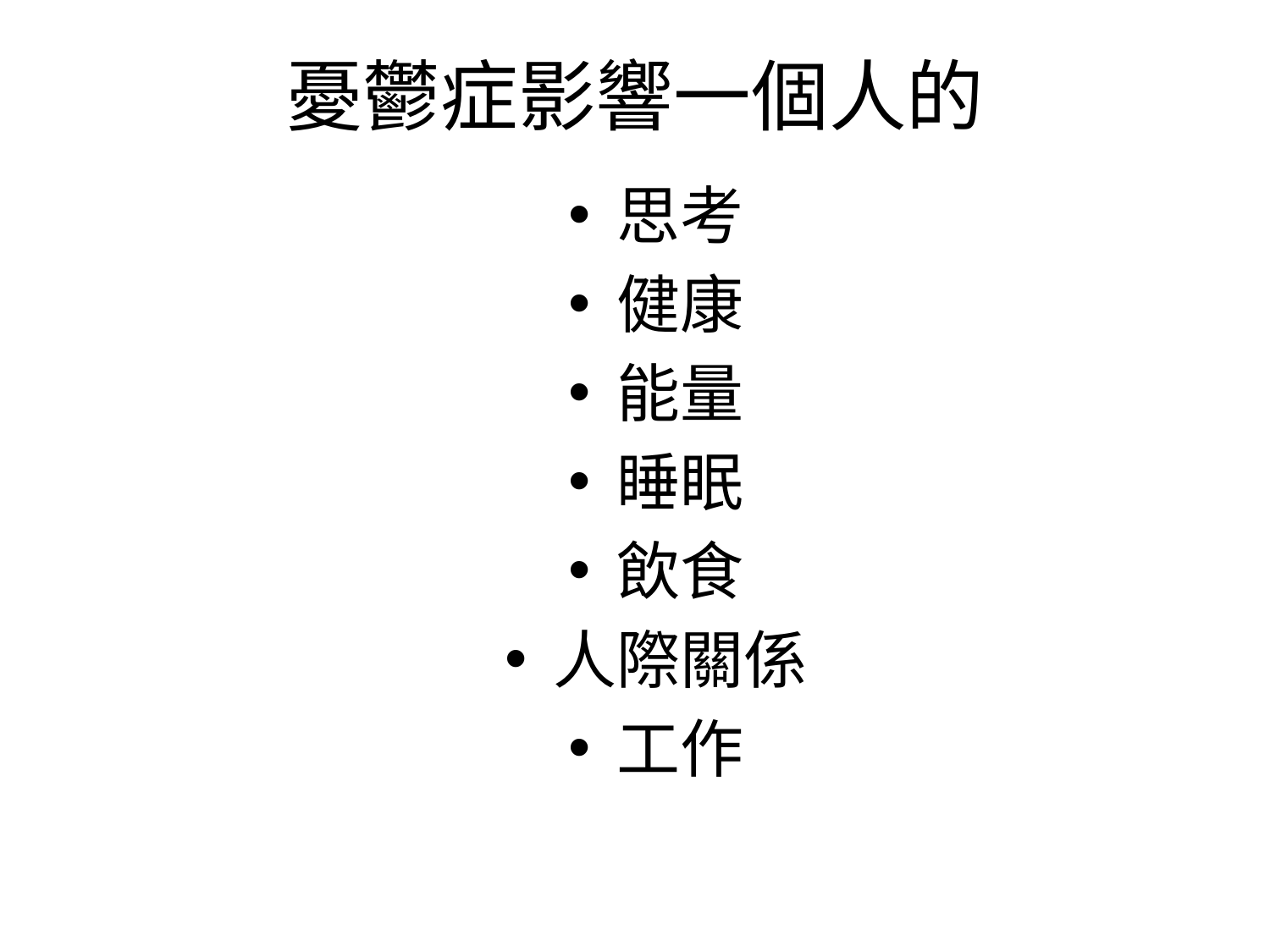

# 憂鬱症影響一個人的
思考
健康
能量
睡眠
飲食
人際關係
工作